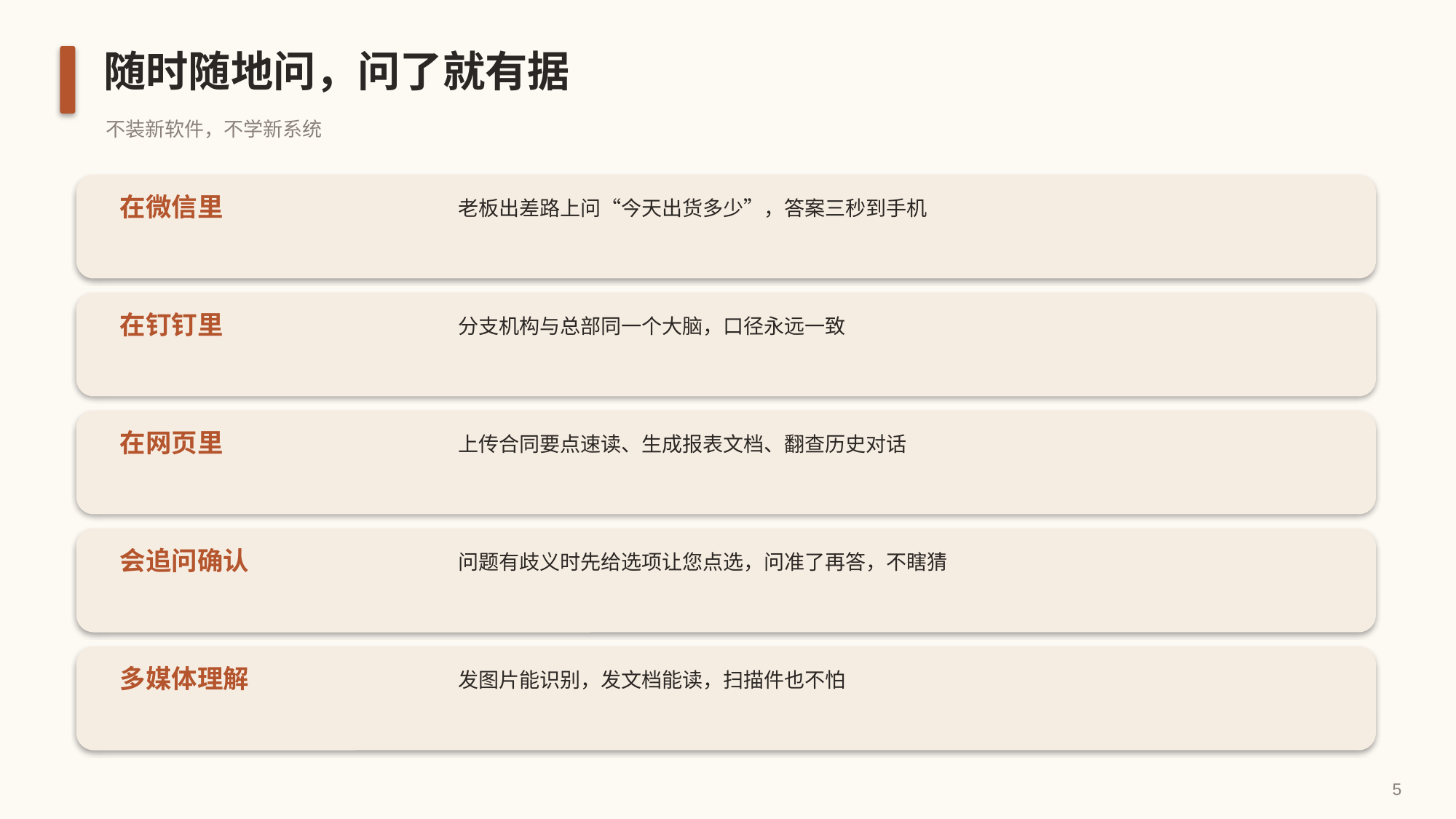

随时随地问，问了就有据

不装新软件，不学新系统

在微信里
老板出差路上问“今天出货多少”，答案三秒到手机

在钉钉里
分支机构与总部同一个大脑，口径永远一致

在网页里
上传合同要点速读、生成报表文档、翻查历史对话

会追问确认
问题有歧义时先给选项让您点选，问准了再答，不瞎猜

多媒体理解
发图片能识别，发文档能读，扫描件也不怕
5